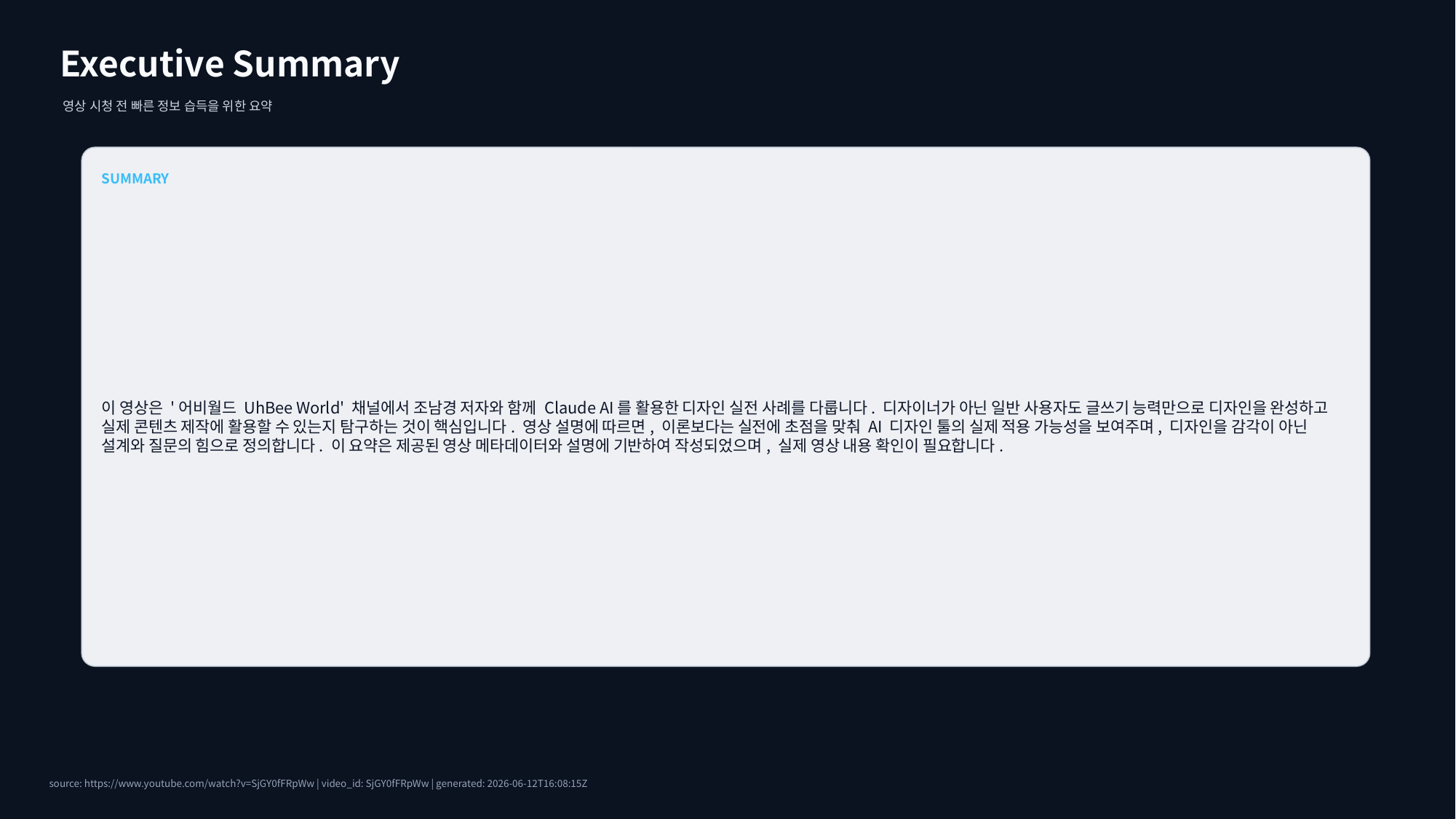

Executive Summary
영상 시청 전 빠른 정보 습득을 위한 요약

SUMMARY
이 영상은 '어비월드 UhBee World' 채널에서 조남경 저자와 함께 Claude AI를 활용한 디자인 실전 사례를 다룹니다. 디자이너가 아닌 일반 사용자도 글쓰기 능력만으로 디자인을 완성하고 실제 콘텐츠 제작에 활용할 수 있는지 탐구하는 것이 핵심입니다. 영상 설명에 따르면, 이론보다는 실전에 초점을 맞춰 AI 디자인 툴의 실제 적용 가능성을 보여주며, 디자인을 감각이 아닌 설계와 질문의 힘으로 정의합니다. 이 요약은 제공된 영상 메타데이터와 설명에 기반하여 작성되었으며, 실제 영상 내용 확인이 필요합니다.
source: https://www.youtube.com/watch?v=SjGY0fFRpWw | video_id: SjGY0fFRpWw | generated: 2026-06-12T16:08:15Z